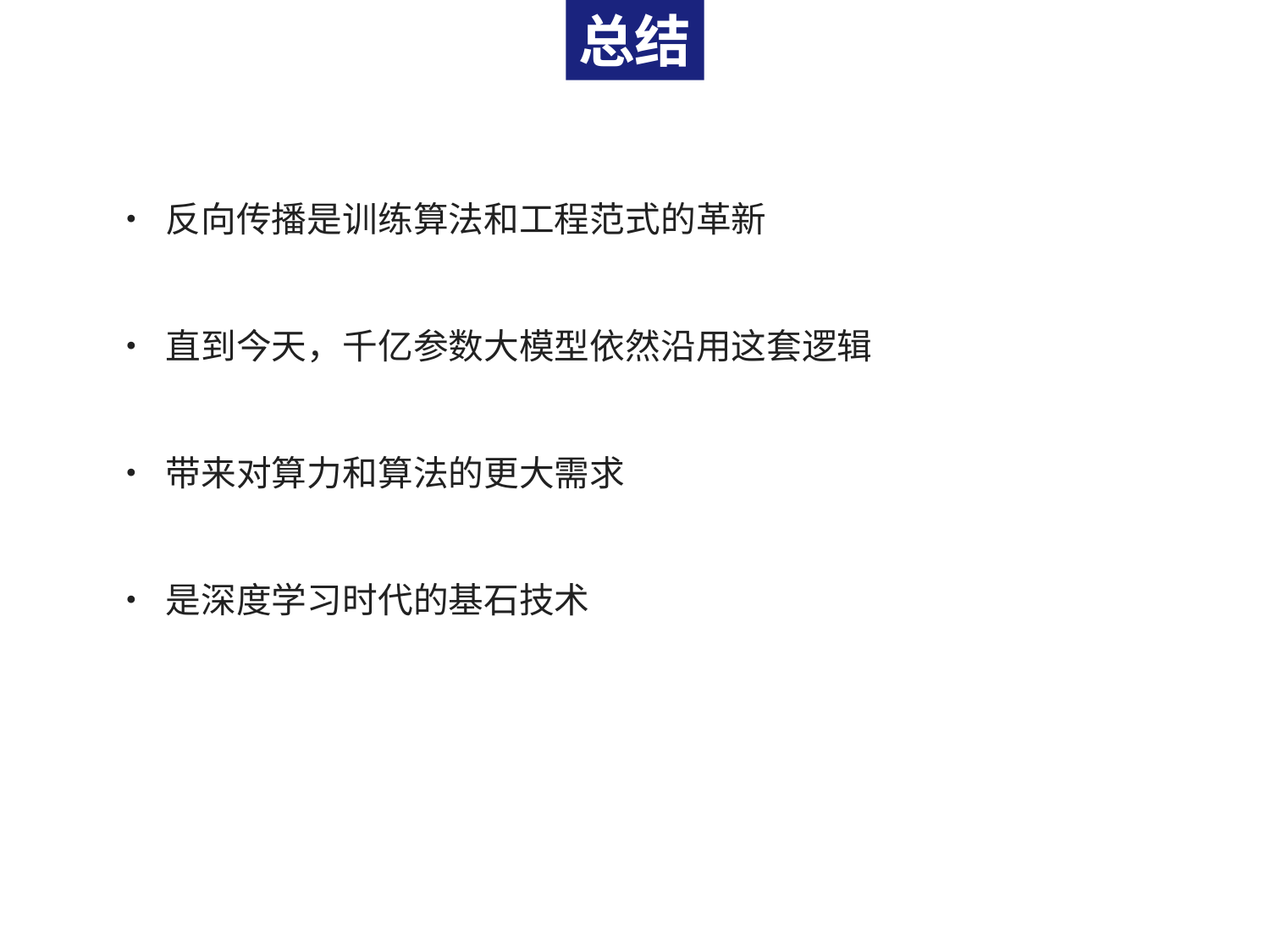

总结
• 反向传播是训练算法和工程范式的革新

• 直到今天，千亿参数大模型依然沿用这套逻辑

• 带来对算力和算法的更大需求

• 是深度学习时代的基石技术